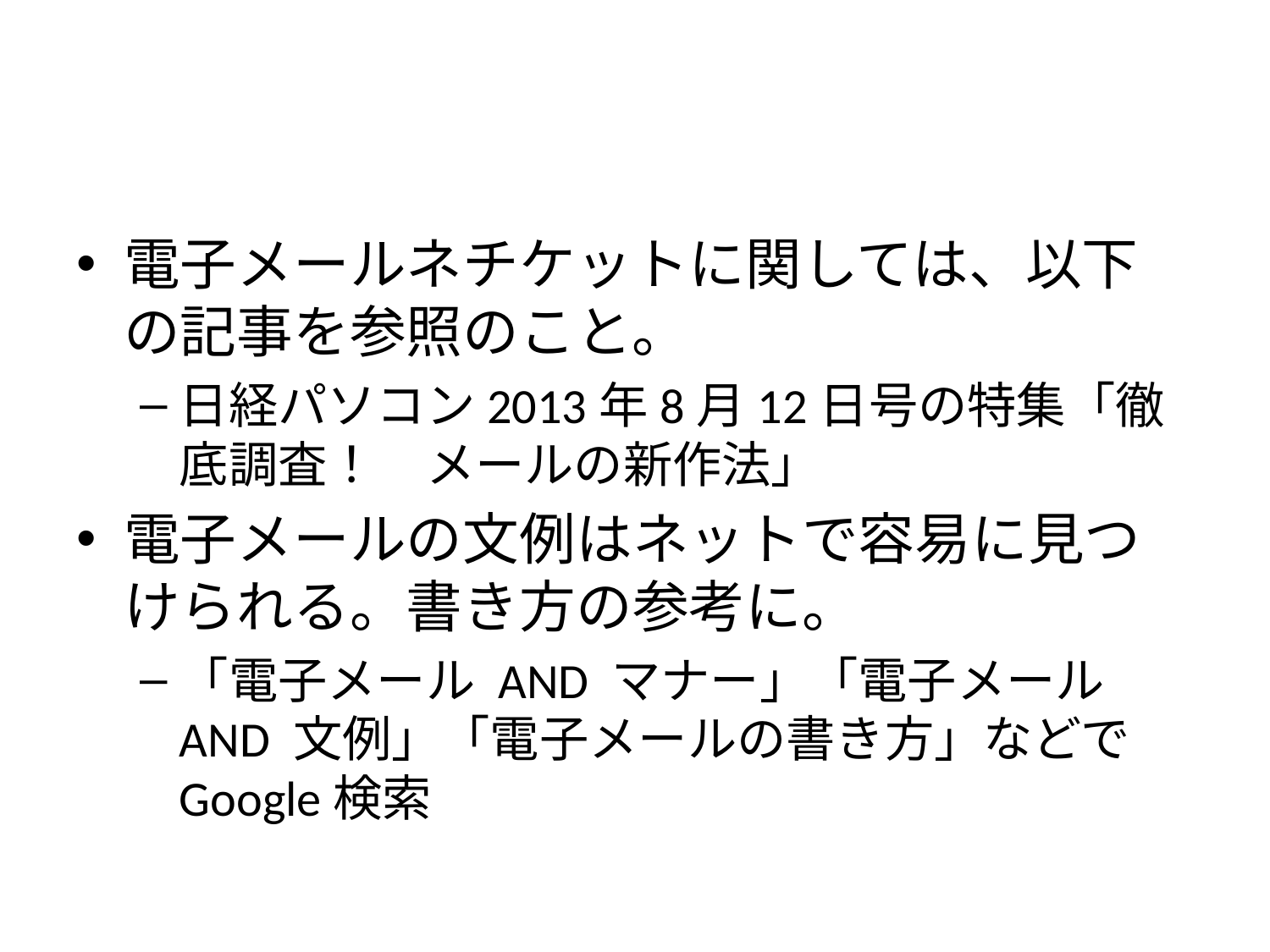

#
電子メールネチケットに関しては、以下の記事を参照のこと。
日経パソコン2013年8月12日号の特集「徹底調査！　メールの新作法」
電子メールの文例はネットで容易に見つけられる。書き方の参考に。
「電子メール AND マナー」「電子メール AND 文例」「電子メールの書き方」などでGoogle検索